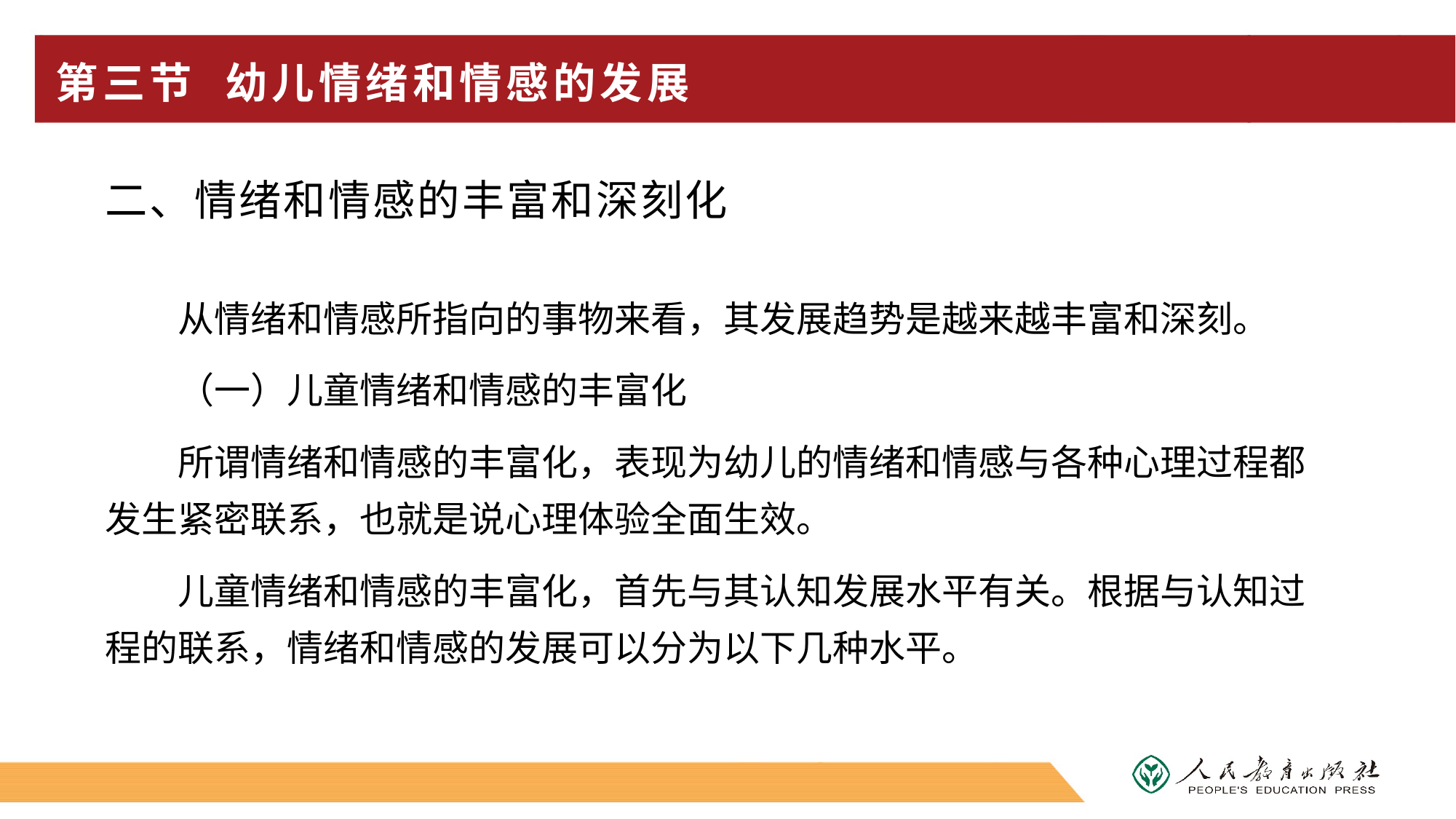

# 第三节  幼儿情绪和情感的发展
二、情绪和情感的丰富和深刻化
从情绪和情感所指向的事物来看，其发展趋势是越来越丰富和深刻。
（一）儿童情绪和情感的丰富化
所谓情绪和情感的丰富化，表现为幼儿的情绪和情感与各种心理过程都发生紧密联系，也就是说心理体验全面生效。
儿童情绪和情感的丰富化，首先与其认知发展水平有关。根据与认知过程的联系，情绪和情感的发展可以分为以下几种水平。